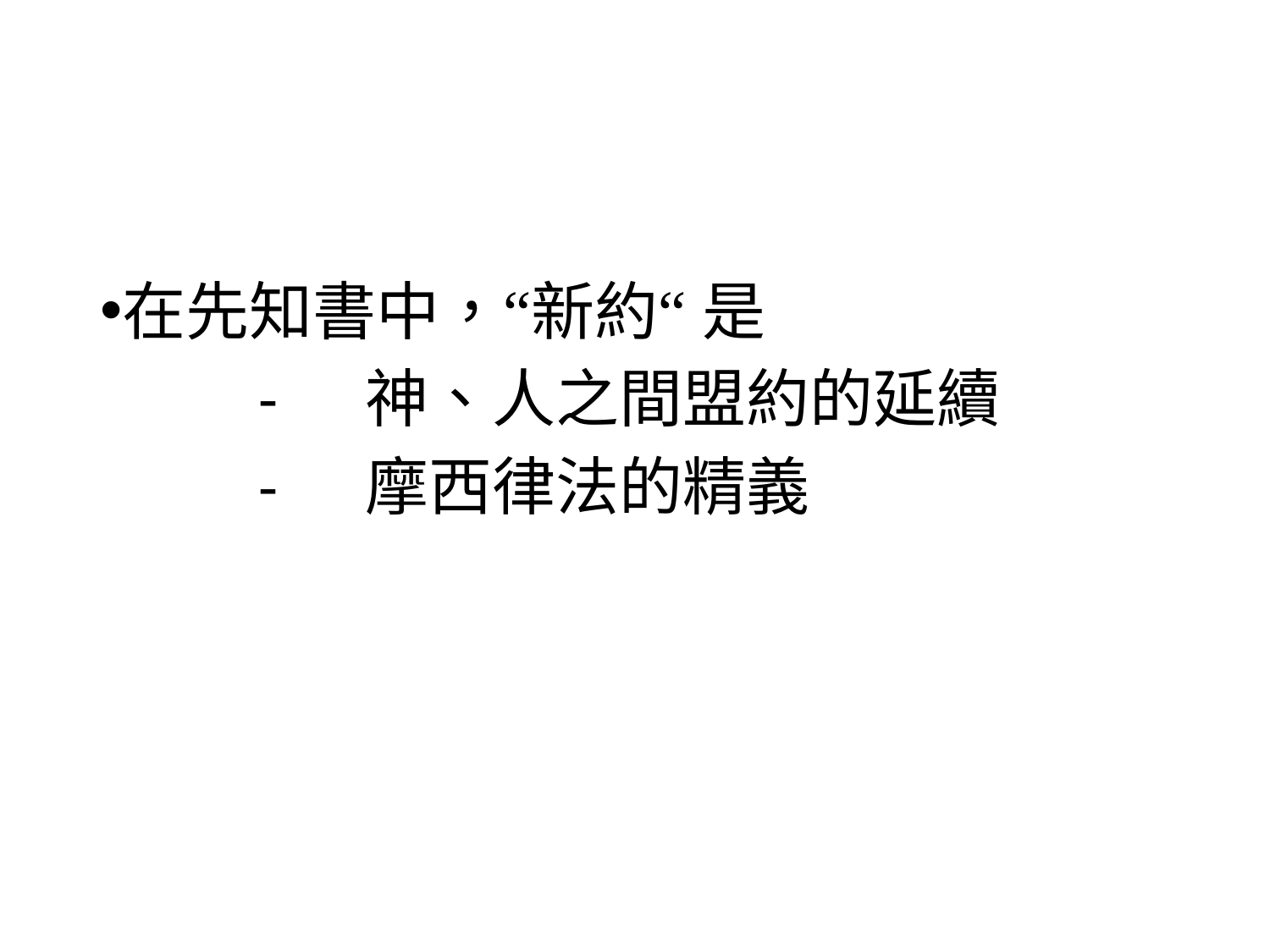

#
在先知書中，“新約“ 是
	-     神、人之間盟約的延續
	-     摩西律法的精義